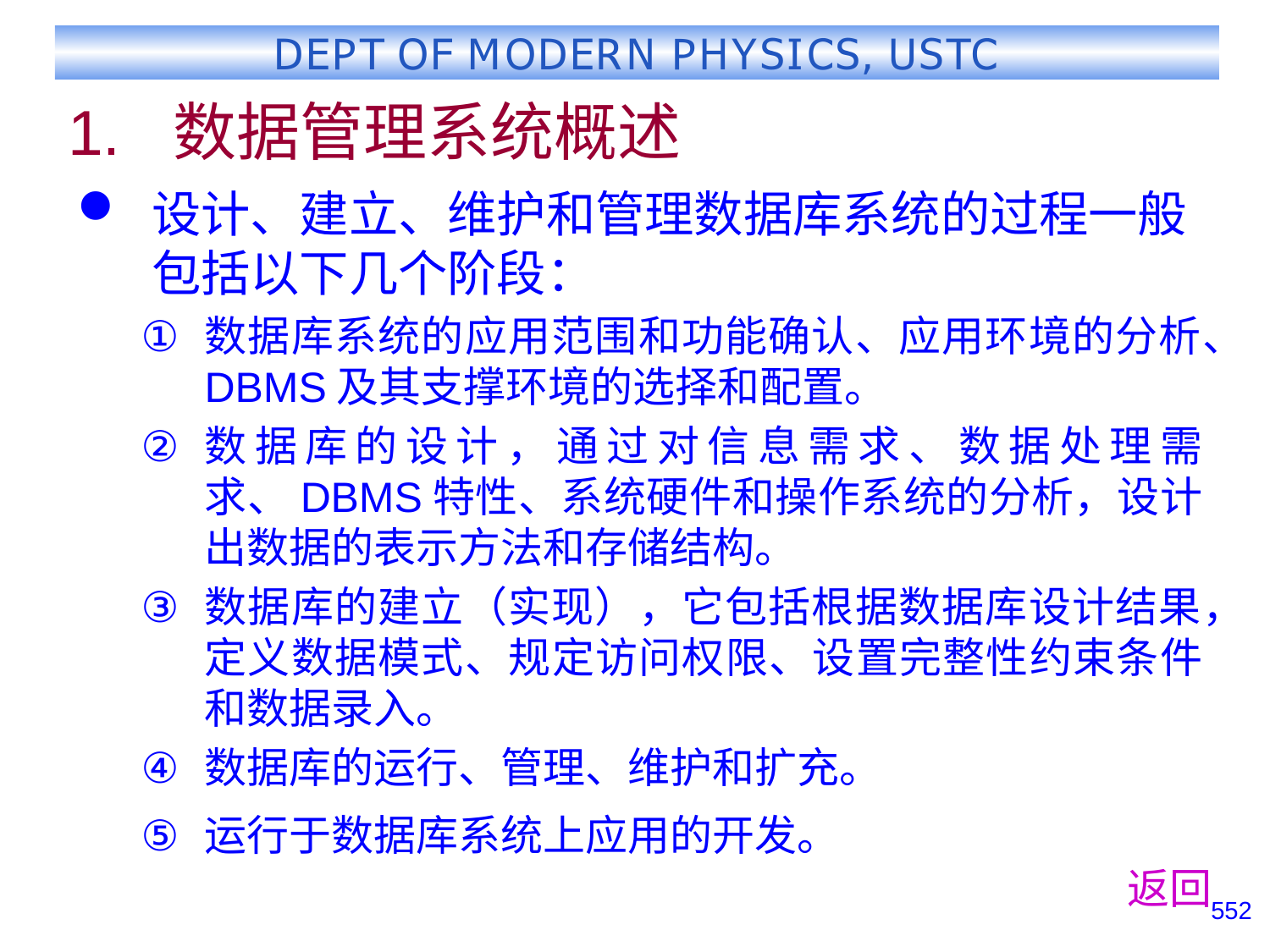

# 数据管理系统概述
设计、建立、维护和管理数据库系统的过程一般包括以下几个阶段：
数据库系统的应用范围和功能确认、应用环境的分析、DBMS及其支撑环境的选择和配置。
数据库的设计，通过对信息需求、数据处理需求、DBMS特性、系统硬件和操作系统的分析，设计出数据的表示方法和存储结构。
数据库的建立（实现），它包括根据数据库设计结果，定义数据模式、规定访问权限、设置完整性约束条件和数据录入。
数据库的运行、管理、维护和扩充。
运行于数据库系统上应用的开发。
返回